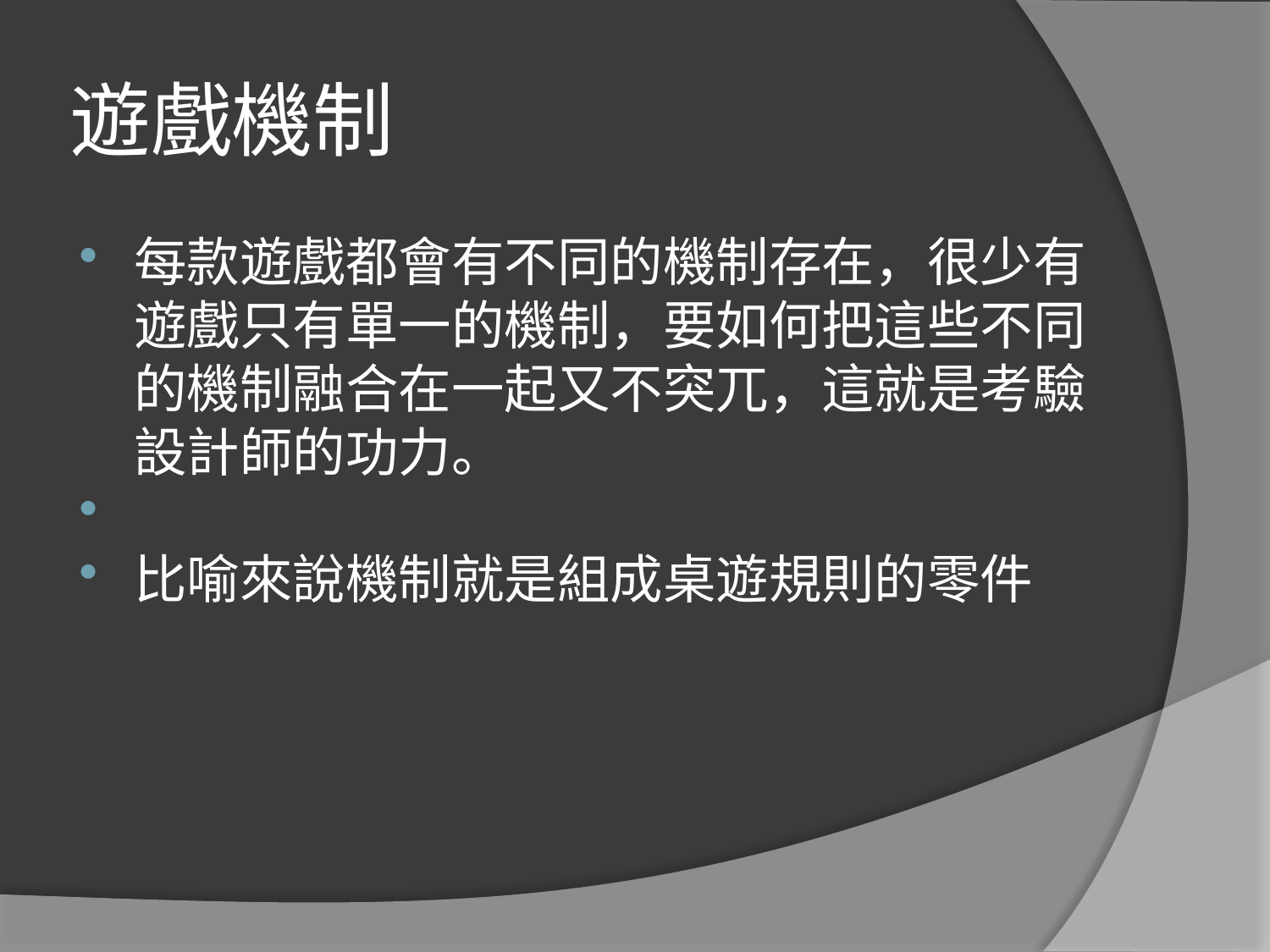

遊戲機制
每款遊戲都會有不同的機制存在，很少有遊戲只有單一的機制，要如何把這些不同的機制融合在一起又不突兀，這就是考驗設計師的功力。

比喻來說機制就是組成桌遊規則的零件